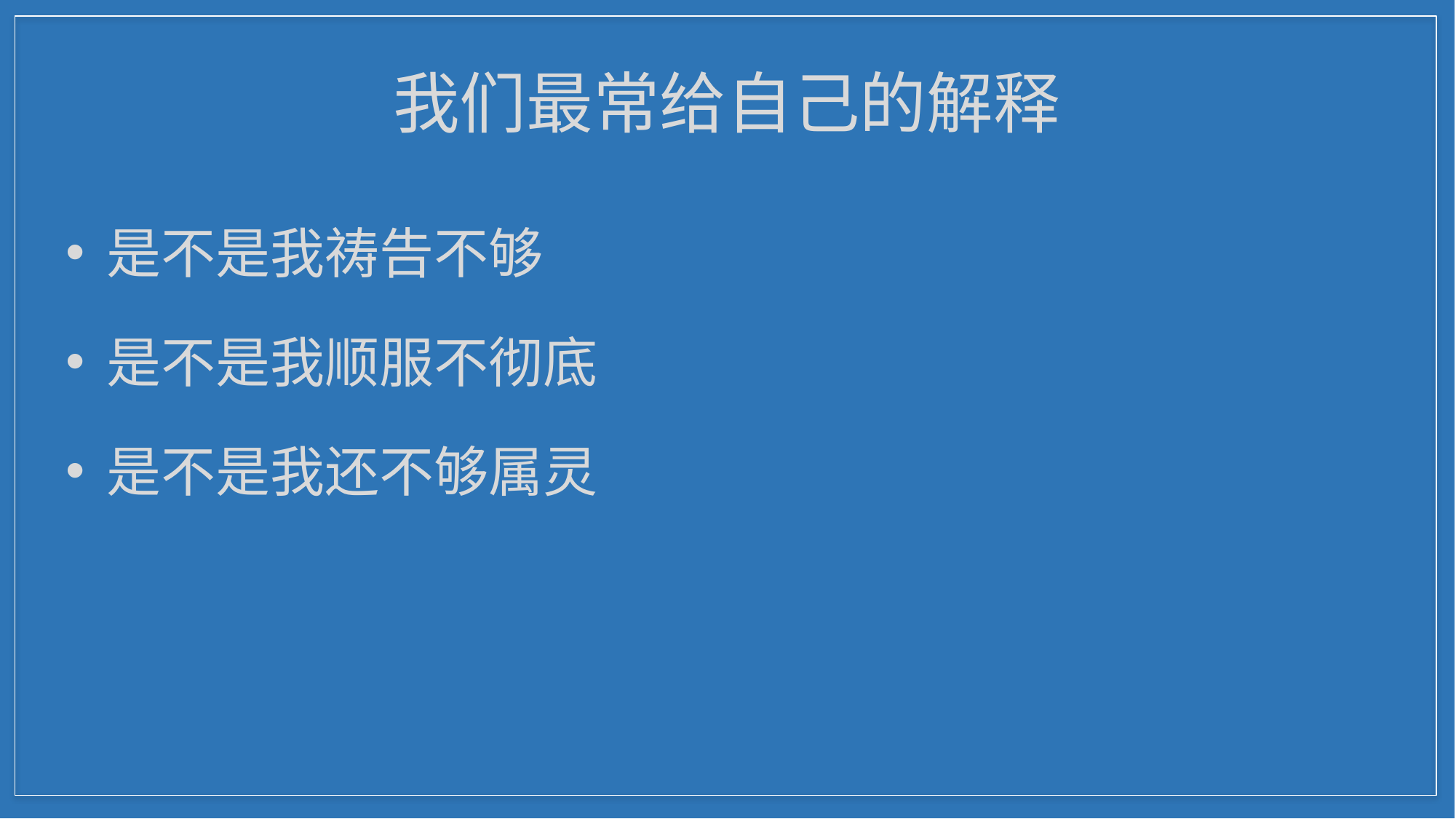

# 我们最常给自己的解释
是不是我祷告不够
是不是我顺服不彻底
是不是我还不够属灵